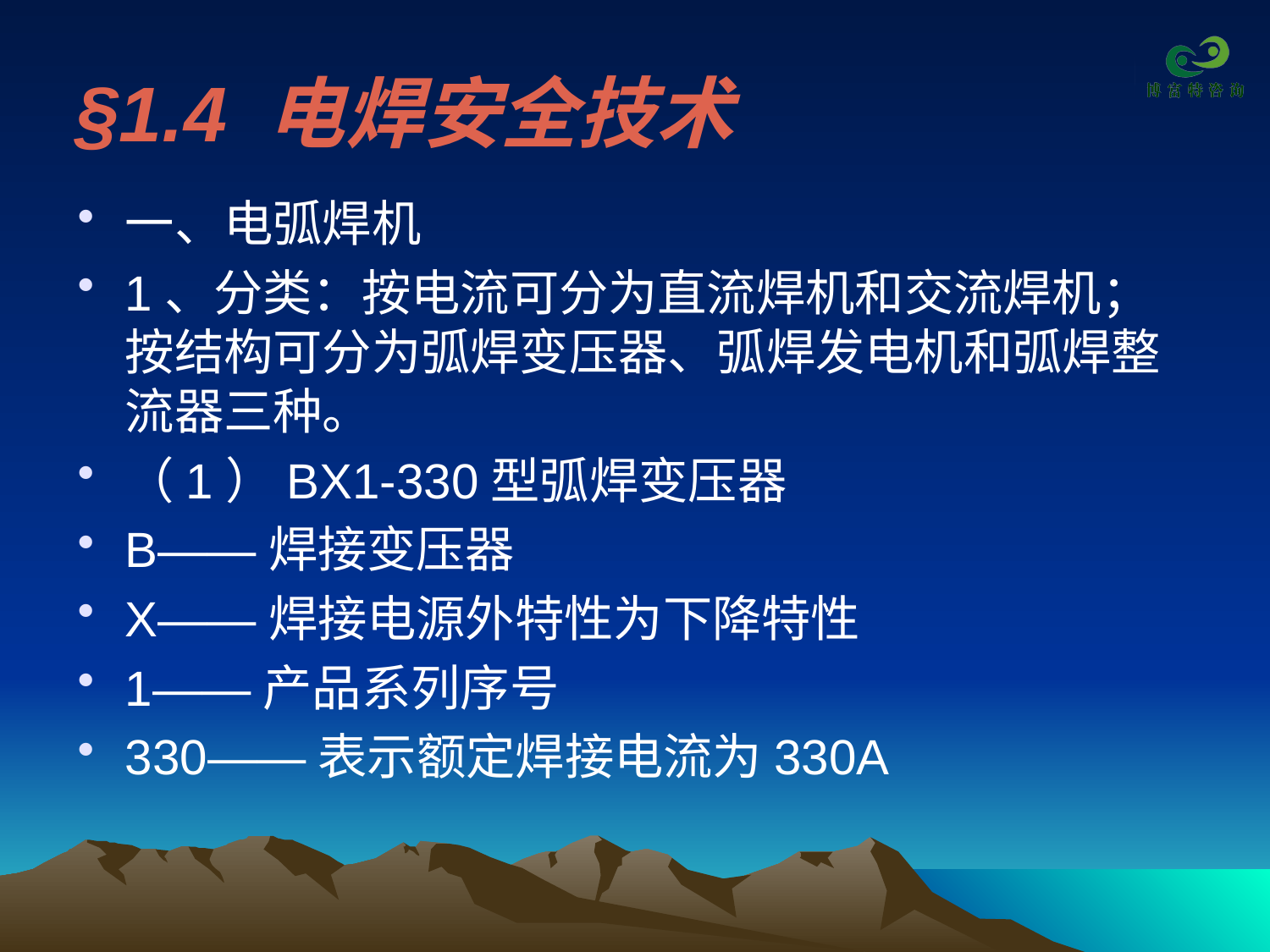

# §1.4 电焊安全技术
一、电弧焊机
1、分类：按电流可分为直流焊机和交流焊机；按结构可分为弧焊变压器、弧焊发电机和弧焊整流器三种。
（1）BX1-330型弧焊变压器
B——焊接变压器
X——焊接电源外特性为下降特性
1——产品系列序号
330——表示额定焊接电流为330A